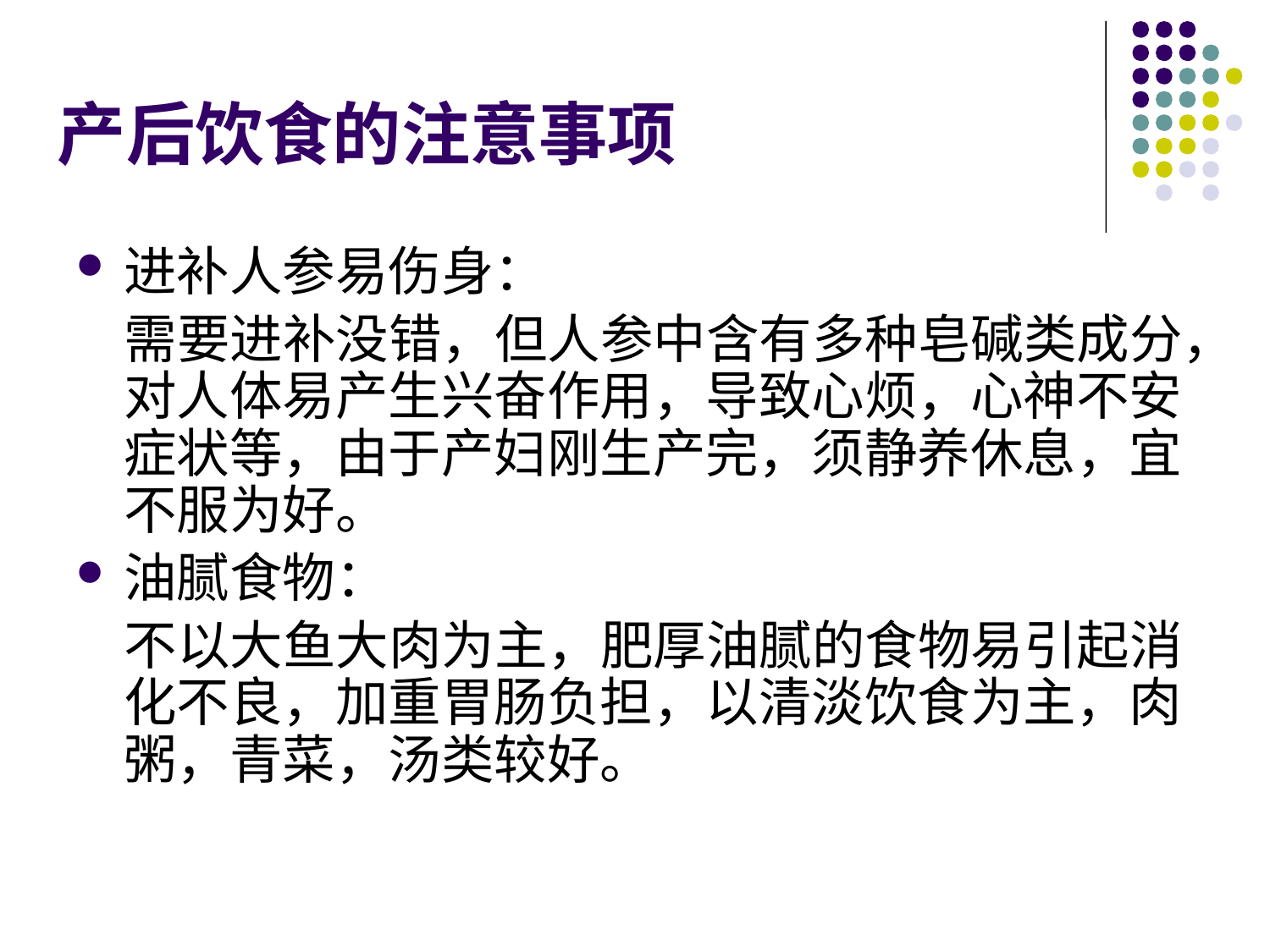

# 产后饮食的注意事项
进补人参易伤身：
   需要进补没错，但人参中含有多种皂碱类成分，对人体易产生兴奋作用，导致心烦，心神不安症状等，由于产妇刚生产完，须静养休息，宜不服为好。
油腻食物：
   不以大鱼大肉为主，肥厚油腻的食物易引起消化不良，加重胃肠负担，以清淡饮食为主，肉粥，青菜，汤类较好。